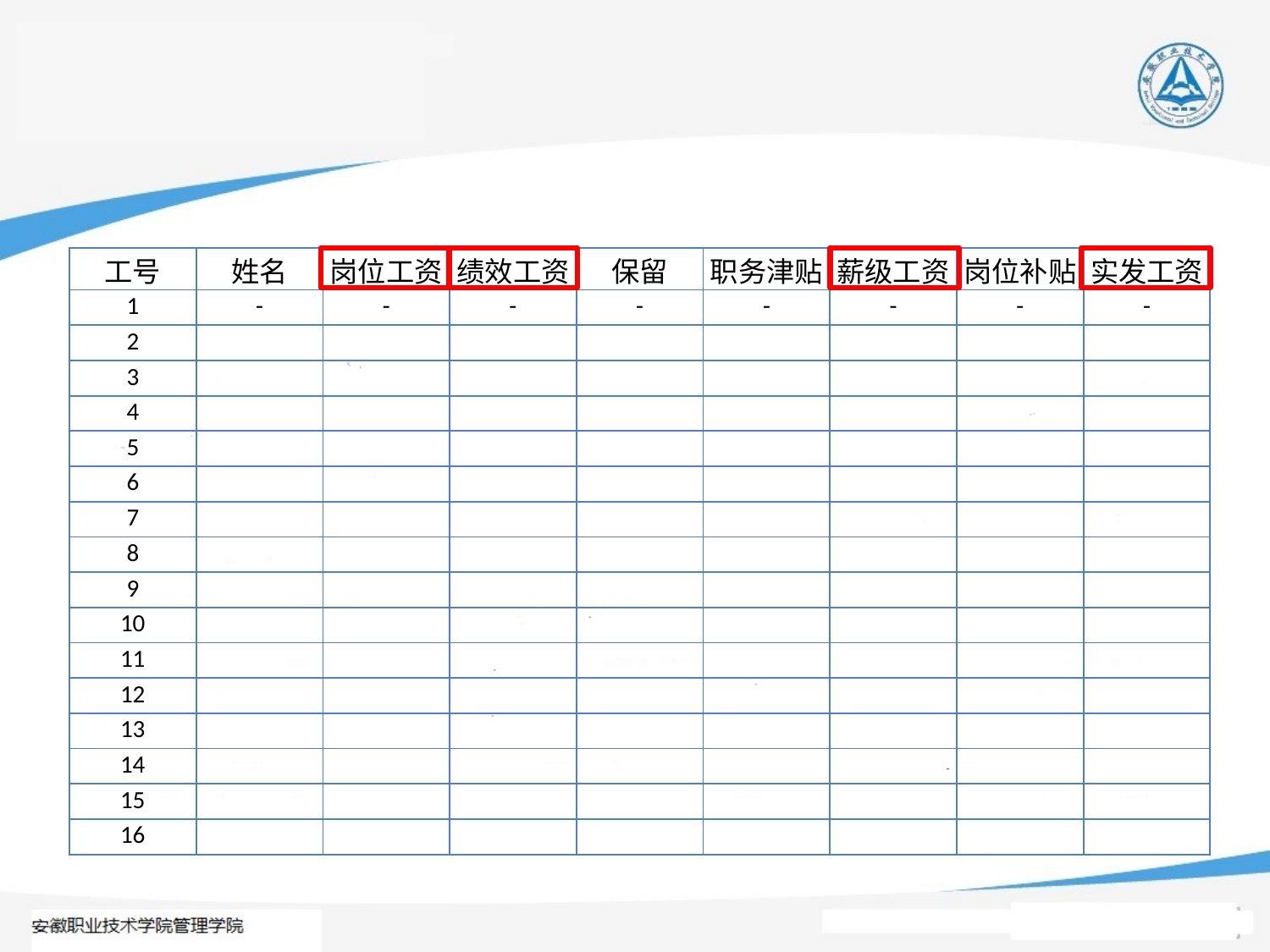

| 工号 | 姓名 | 岗位工资 | 绩效工资 | 保留 | 职务津贴 | 薪级工资 | 岗位补贴 | 实发工资 |
| --- | --- | --- | --- | --- | --- | --- | --- | --- |
| 1 | - | - | - | - | - | - | - | - |
| 2 |  |  |  |  |  |  |  |  |
| 3 |  |  |  |  |  |  |  |  |
| 4 |  |  |  |  |  |  |  |  |
| 5 |  |  |  |  |  |  |  |  |
| 6 |  |  |  |  |  |  |  |  |
| 7 |  |  |  |  |  |  |  |  |
| 8 |  |  |  |  |  |  |  |  |
| 9 |  |  |  |  |  |  |  |  |
| 10 |  |  |  |  |  |  |  |  |
| 11 |  |  |  |  |  |  |  |  |
| 12 |  |  |  |  |  |  |  |  |
| 13 |  |  |  |  |  |  |  |  |
| 14 |  |  |  |  |  |  |  |  |
| 15 |  |  |  |  |  |  |  |  |
| 16 |  |  |  |  |  |  |  |  |